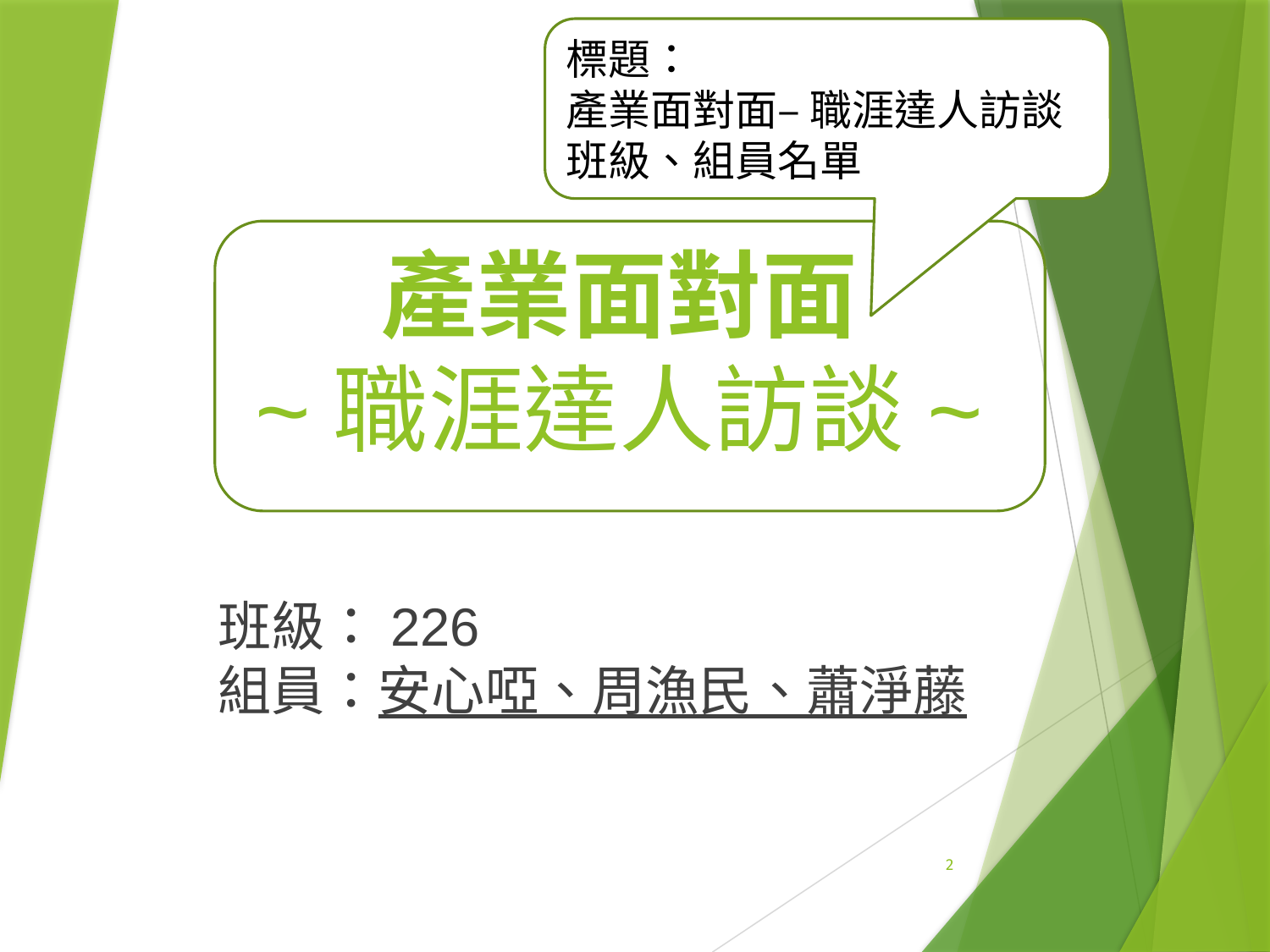

標題：
產業面對面– 職涯達人訪談
班級、組員名單

# 產業面對面 ~職涯達人訪談~
班級：226 　
組員：安心啞、周漁民、蕭淨藤
2